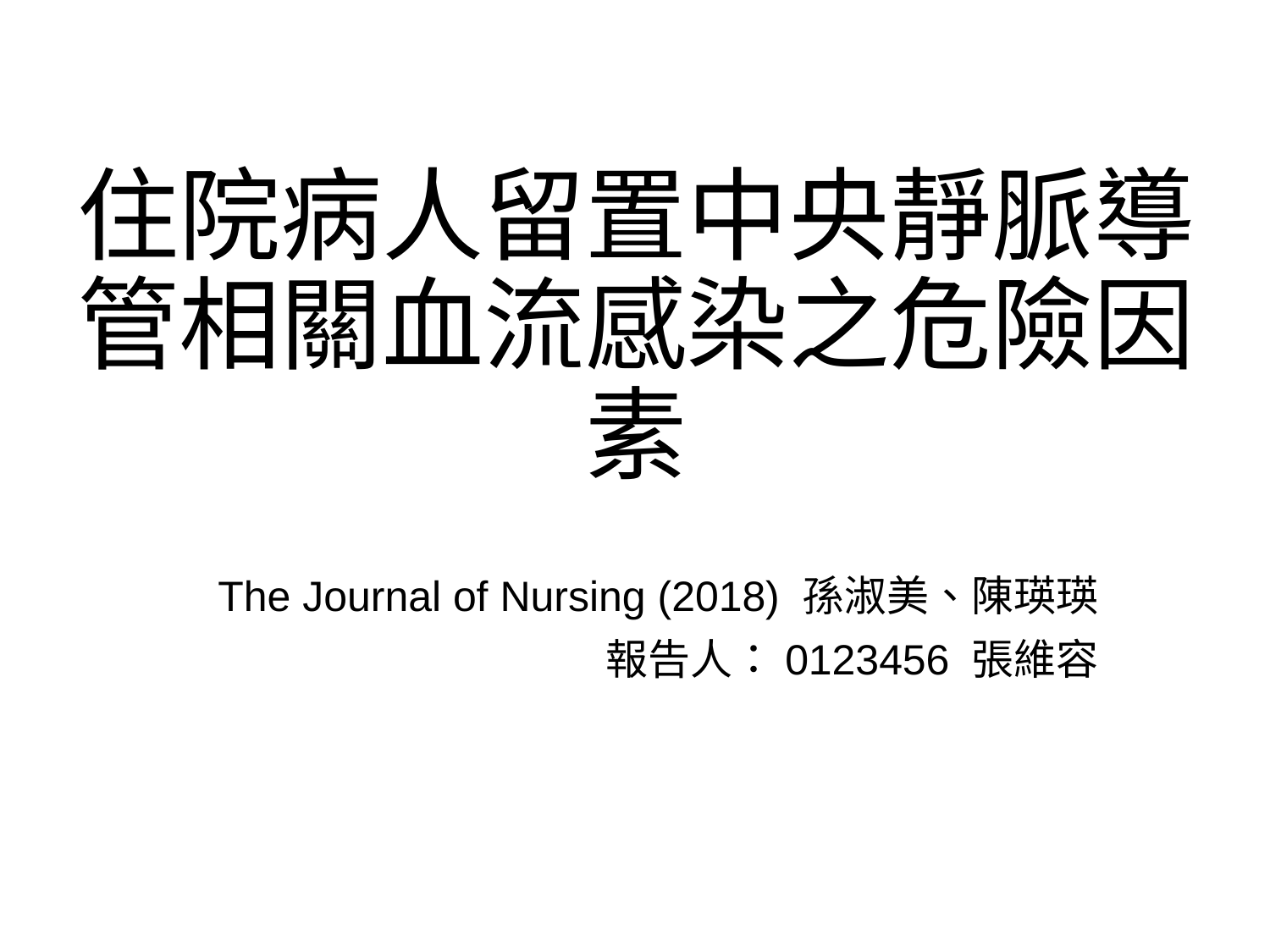

# 住院病人留置中央靜脈導管相關血流感染之危險因素

The Journal of Nursing (2018) 孫淑美、陳瑛瑛
報告人：0123456 張維容